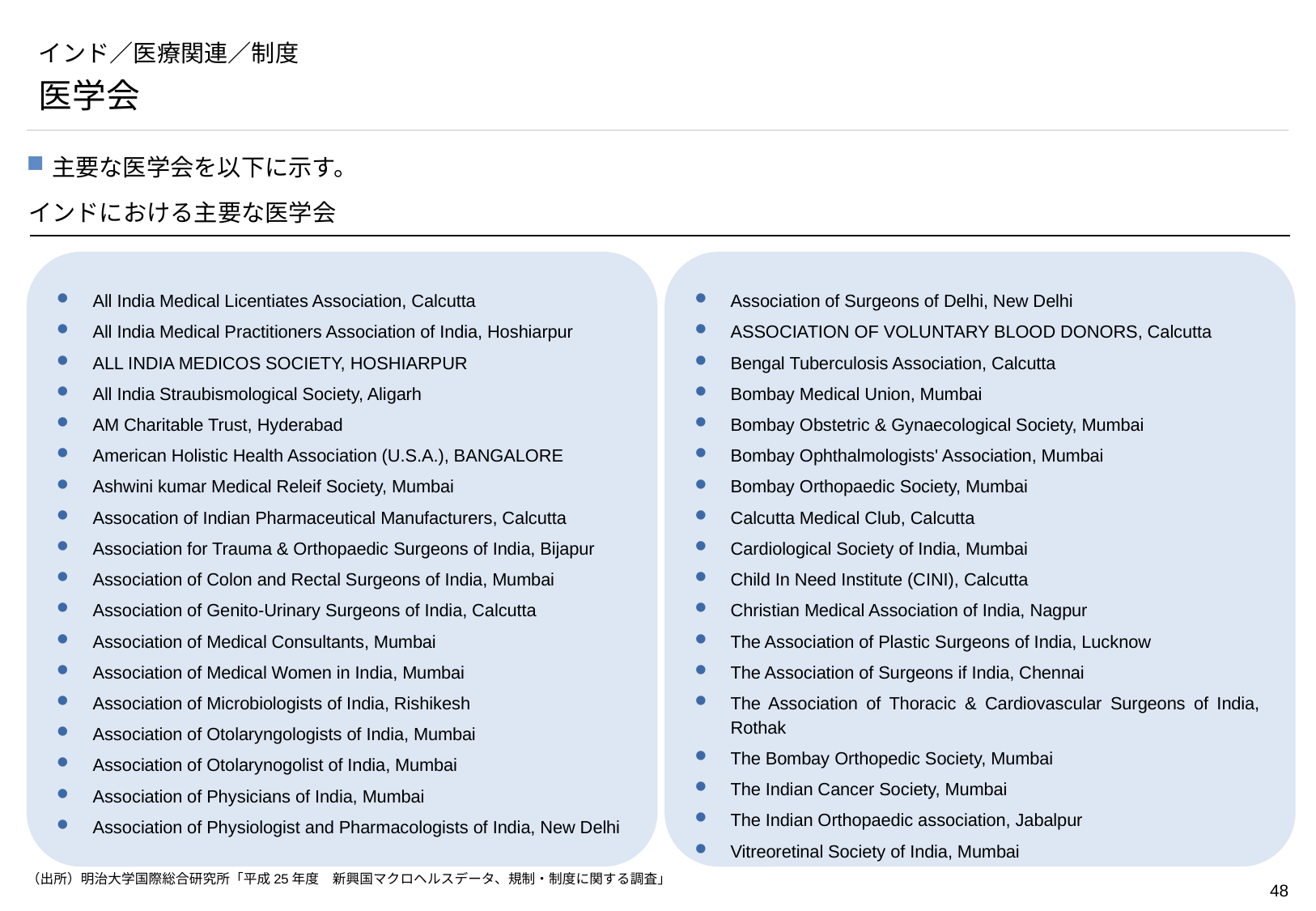

# インド／医療関連／制度
医学会
主要な医学会を以下に示す。
インドにおける主要な医学会
Association of Surgeons of Delhi, New Delhi
ASSOCIATION OF VOLUNTARY BLOOD DONORS, Calcutta
Bengal Tuberculosis Association, Calcutta
Bombay Medical Union, Mumbai
Bombay Obstetric & Gynaecological Society, Mumbai
Bombay Ophthalmologists' Association, Mumbai
Bombay Orthopaedic Society, Mumbai
Calcutta Medical Club, Calcutta
Cardiological Society of India, Mumbai
Child In Need Institute (CINI), Calcutta
Christian Medical Association of India, Nagpur
The Association of Plastic Surgeons of India, Lucknow
The Association of Surgeons if India, Chennai
The Association of Thoracic & Cardiovascular Surgeons of India, Rothak
The Bombay Orthopedic Society, Mumbai
The Indian Cancer Society, Mumbai
The Indian Orthopaedic association, Jabalpur
Vitreoretinal Society of India, Mumbai

All India Medical Licentiates Association, Calcutta
All India Medical Practitioners Association of India, Hoshiarpur
ALL INDIA MEDICOS SOCIETY, HOSHIARPUR
All India Straubismological Society, Aligarh
AM Charitable Trust, Hyderabad
American Holistic Health Association (U.S.A.), BANGALORE
Ashwini kumar Medical Releif Society, Mumbai
Assocation of Indian Pharmaceutical Manufacturers, Calcutta
Association for Trauma & Orthopaedic Surgeons of India, Bijapur
Association of Colon and Rectal Surgeons of India, Mumbai
Association of Genito-Urinary Surgeons of India, Calcutta
Association of Medical Consultants, Mumbai
Association of Medical Women in India, Mumbai
Association of Microbiologists of India, Rishikesh
Association of Otolaryngologists of India, Mumbai
Association of Otolarynogolist of India, Mumbai
Association of Physicians of India, Mumbai
Association of Physiologist and Pharmacologists of India, New Delhi

（出所）明治大学国際総合研究所「平成25年度　新興国マクロヘルスデータ、規制・制度に関する調査」